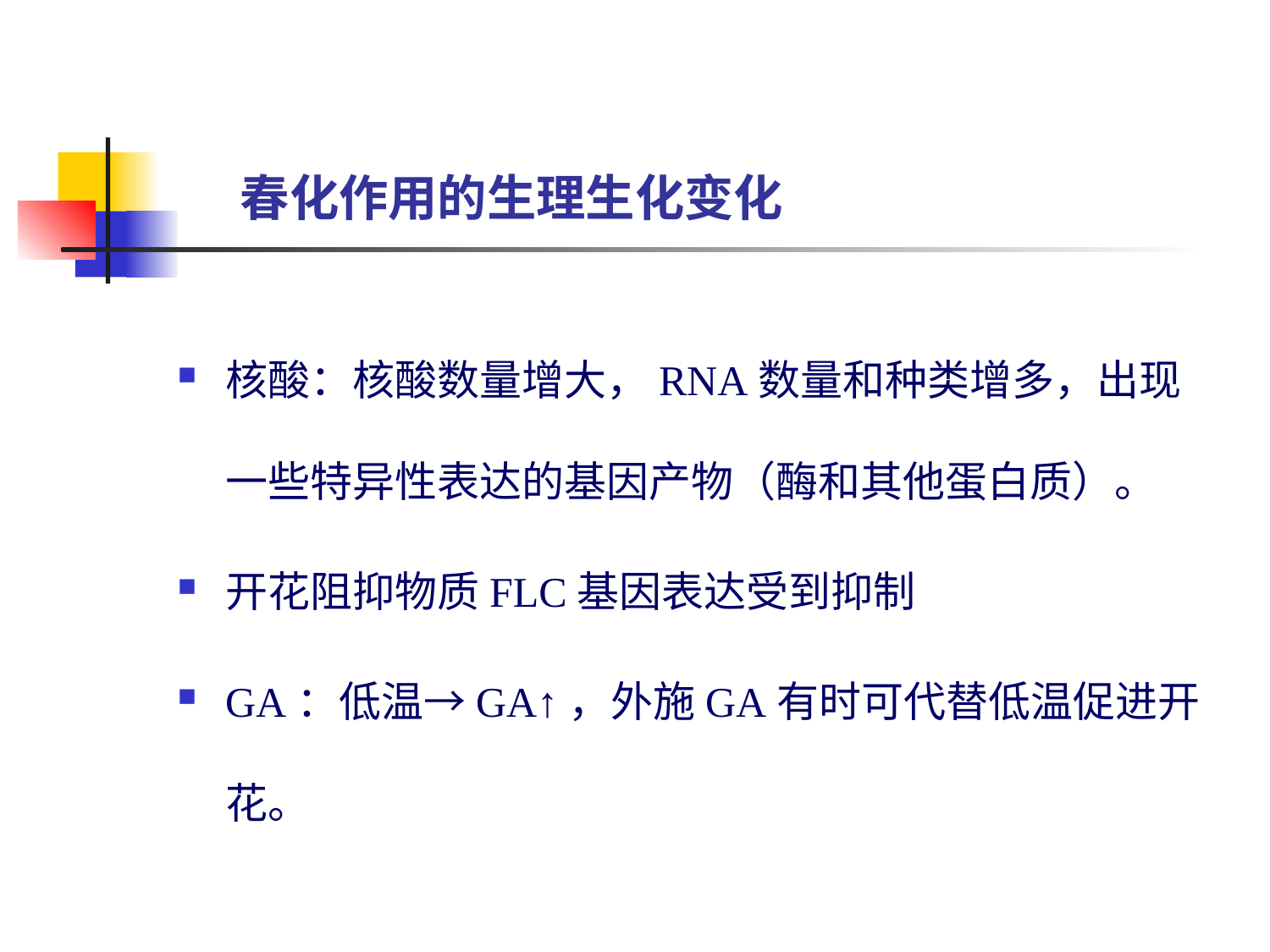

# 春化作用的生理生化变化
核酸：核酸数量增大，RNA数量和种类增多，出现一些特异性表达的基因产物（酶和其他蛋白质）。
开花阻抑物质FLC基因表达受到抑制
GA：低温→GA↑，外施GA有时可代替低温促进开花。